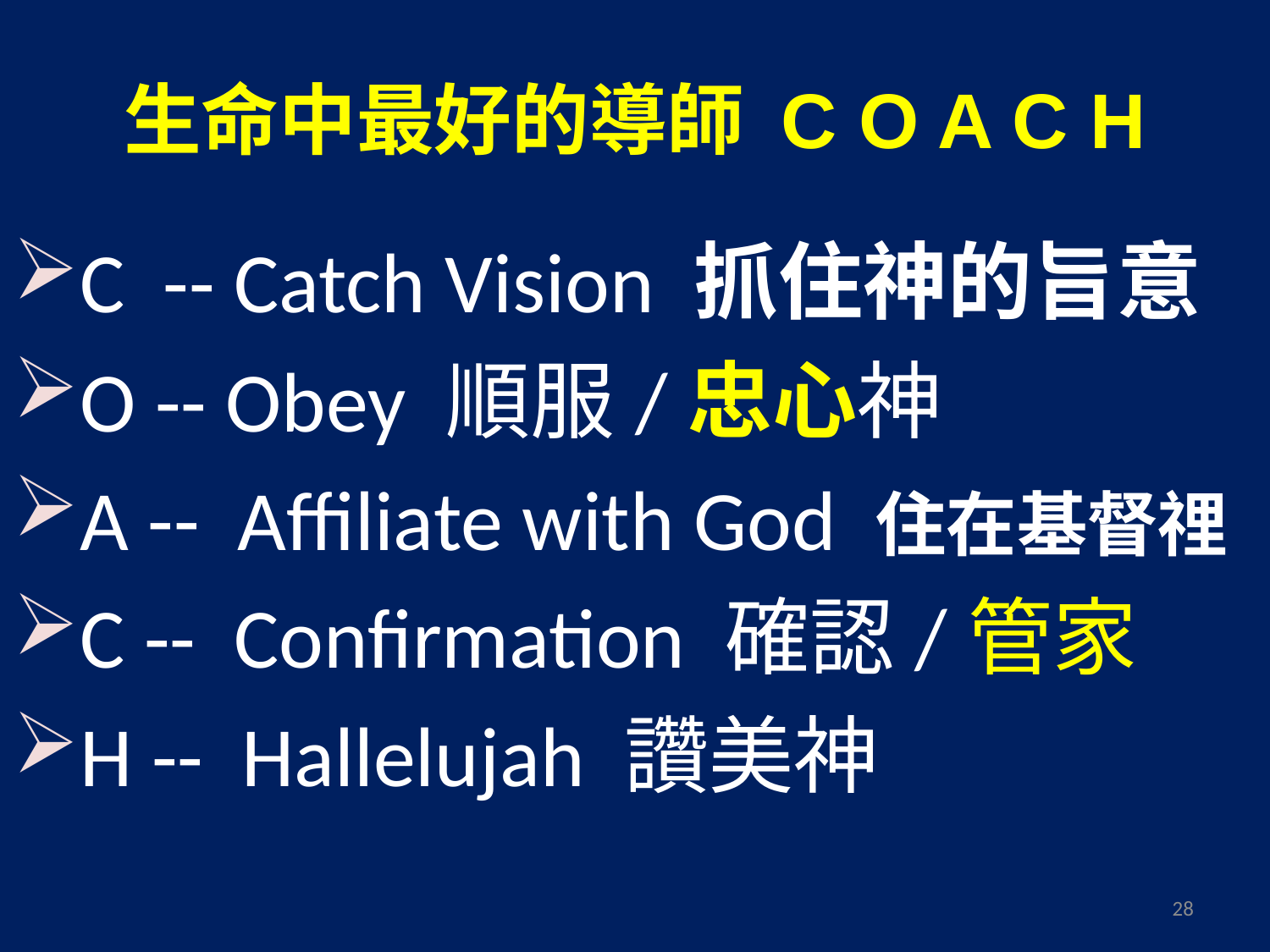

# 生命中最好的導師 C O A C H
C  -- Catch Vision 抓住神的旨意
O -- Obey 順服/忠心神
A --  Affiliate with God 住在基督𥚃
C --  Confirmation 確認/管家
H --  Hallelujah 讚美神
28